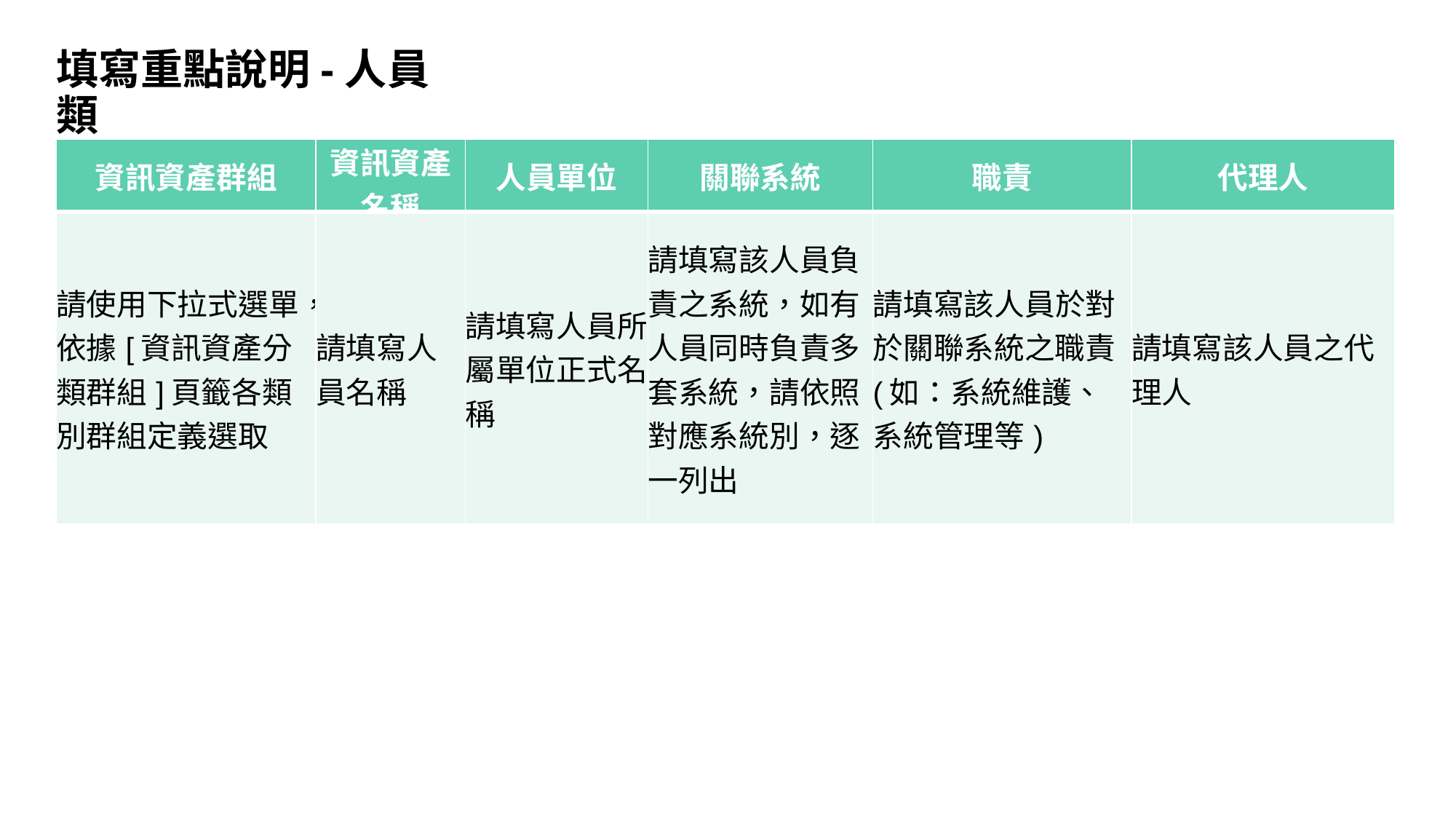

# 填寫重點說明-人員類
| 資訊資產群組 | 資訊資產名稱 | 人員單位 | 關聯系統 | 職責 | 代理人 |
| --- | --- | --- | --- | --- | --- |
| 請使用下拉式選單，依據[資訊資產分類群組]頁籤各類別群組定義選取 | 請填寫人員名稱 | 請填寫人員所屬單位正式名稱 | 請填寫該人員負責之系統，如有人員同時負責多套系統，請依照對應系統別，逐一列出 | 請填寫該人員於對於關聯系統之職責(如：系統維護、系統管理等) | 請填寫該人員之代理人 |